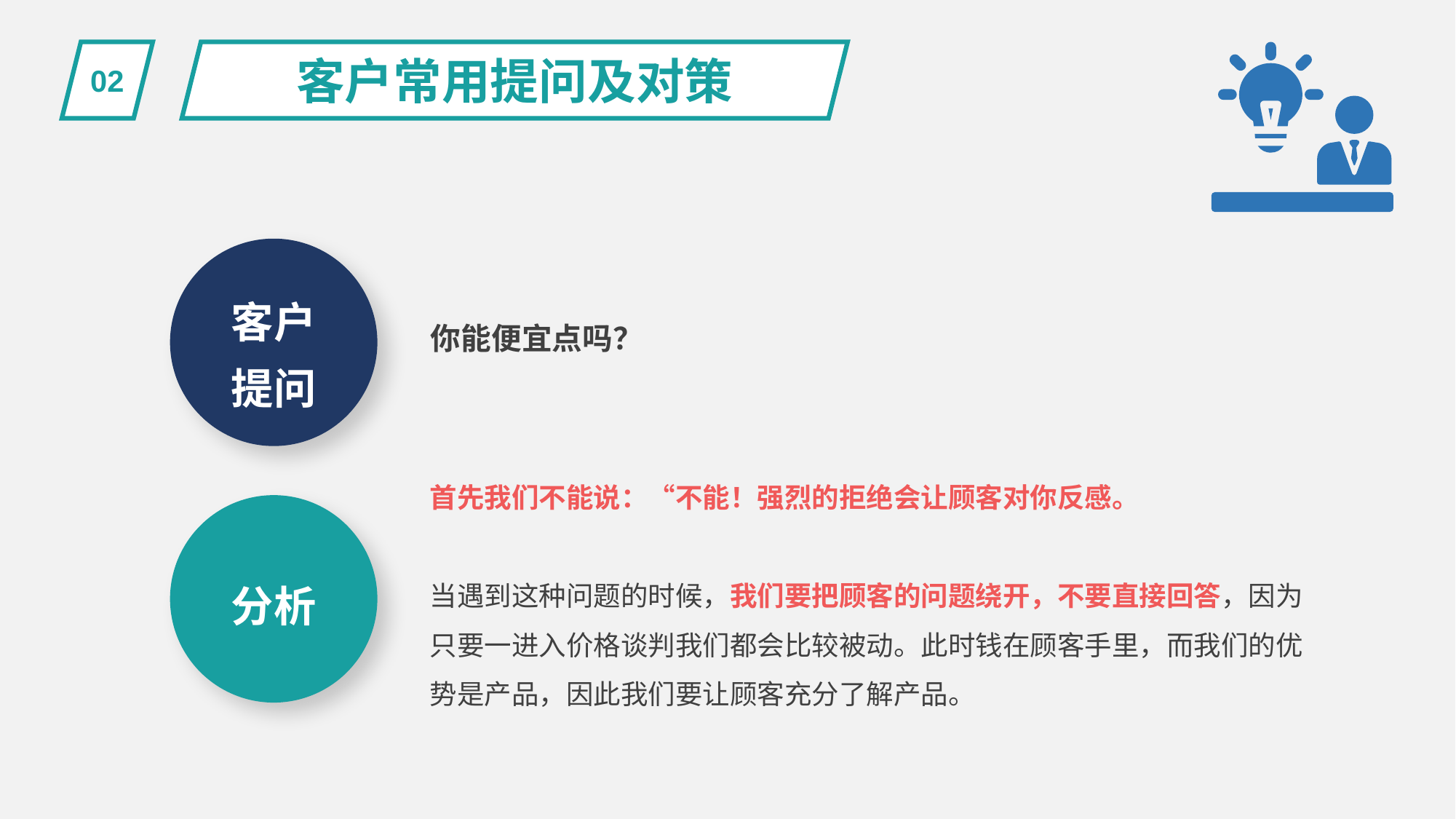

02
客户常用提问及对策

客户
提问
你能便宜点吗？
首先我们不能说：“不能！强烈的拒绝会让顾客对你反感。

当遇到这种问题的时候，我们要把顾客的问题绕开，不要直接回答，因为只要一进入价格谈判我们都会比较被动。此时钱在顾客手里，而我们的优势是产品，因此我们要让顾客充分了解产品。

分析